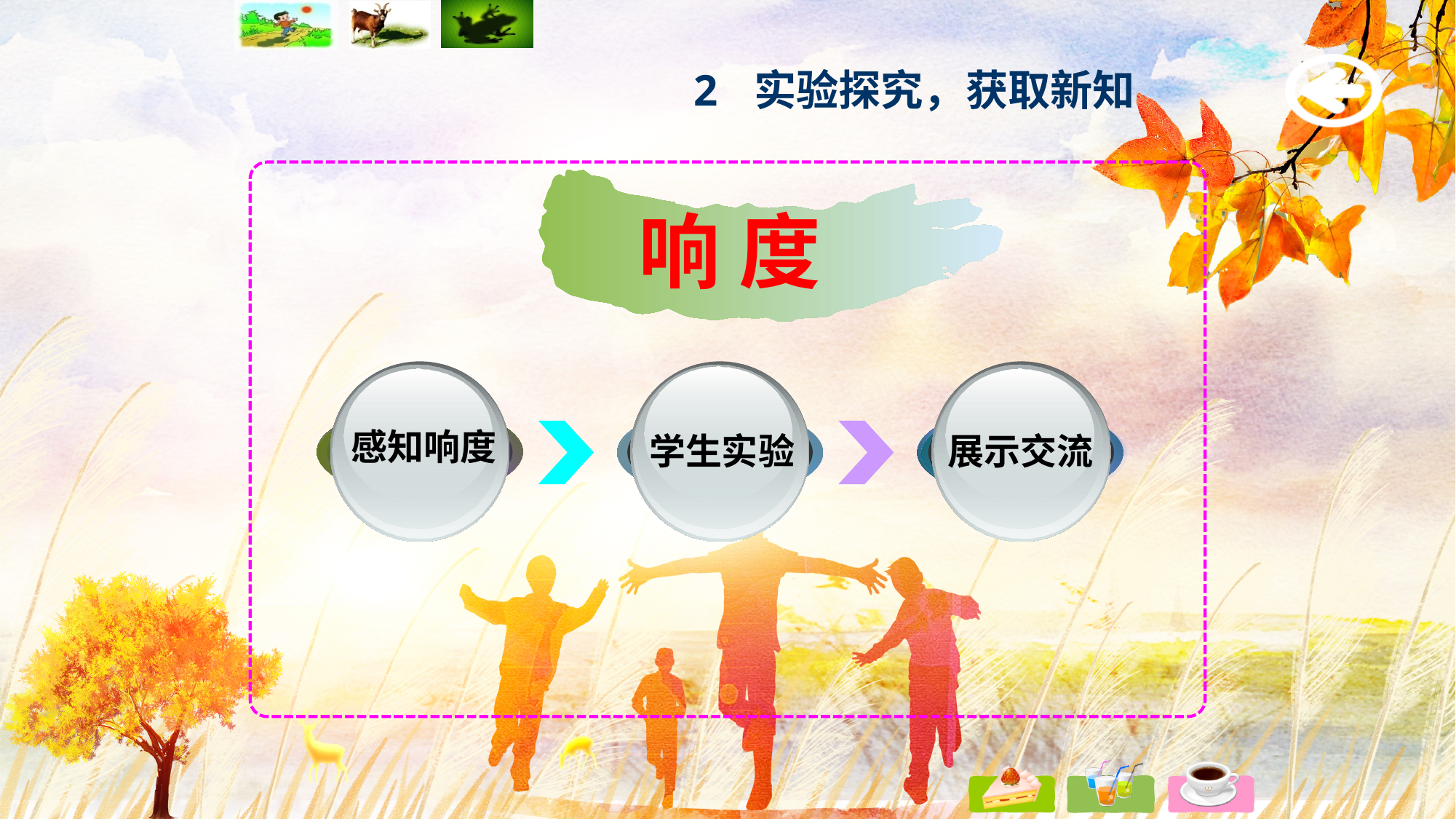

2 实验探究，获取新知

响 度

感知响度

学生实验

展示交流